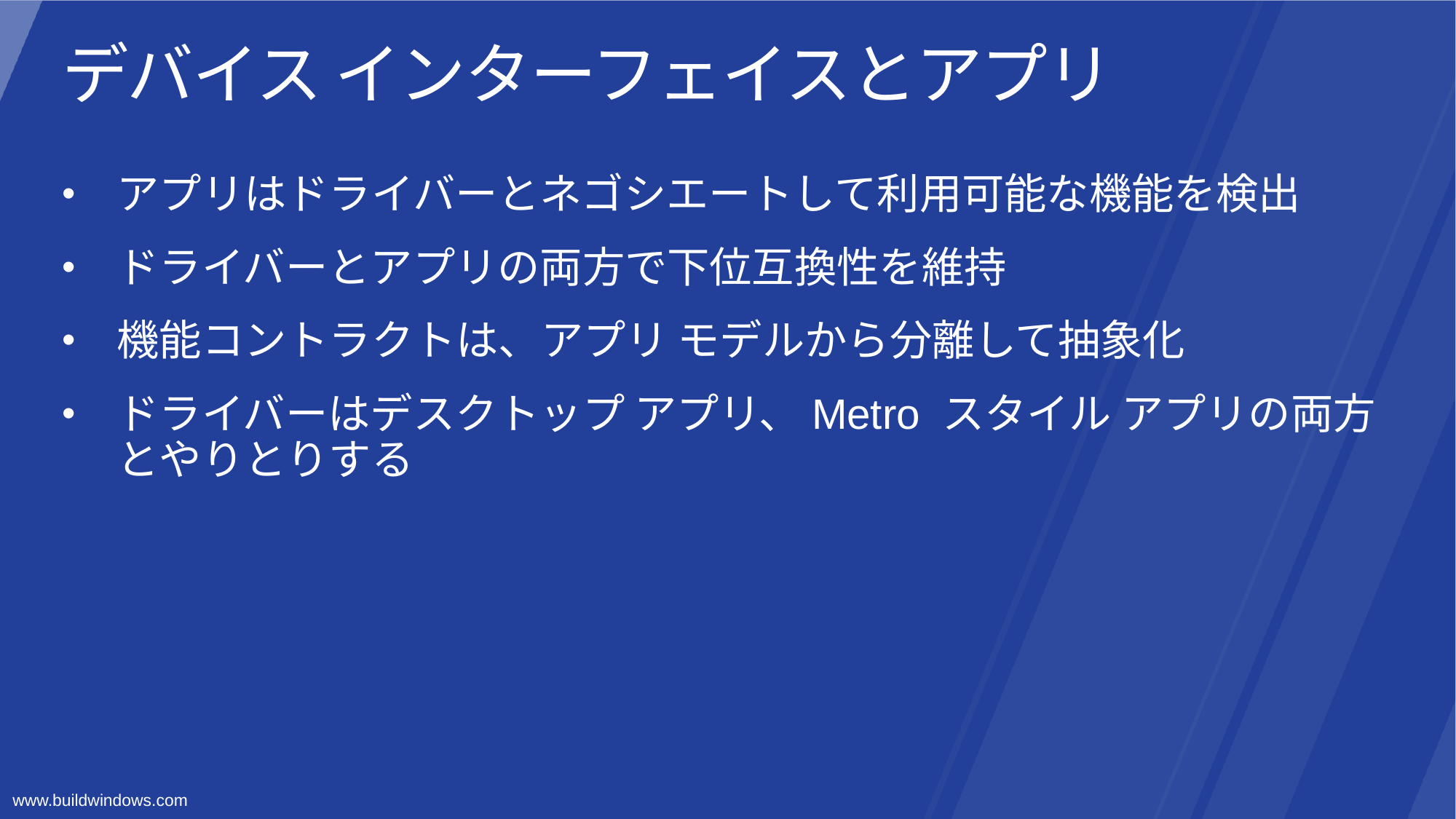

# デバイス インターフェイスとアプリ
アプリはドライバーとネゴシエートして利用可能な機能を検出
ドライバーとアプリの両方で下位互換性を維持
機能コントラクトは、アプリ モデルから分離して抽象化
ドライバーはデスクトップ アプリ、Metro スタイル アプリの両方とやりとりする